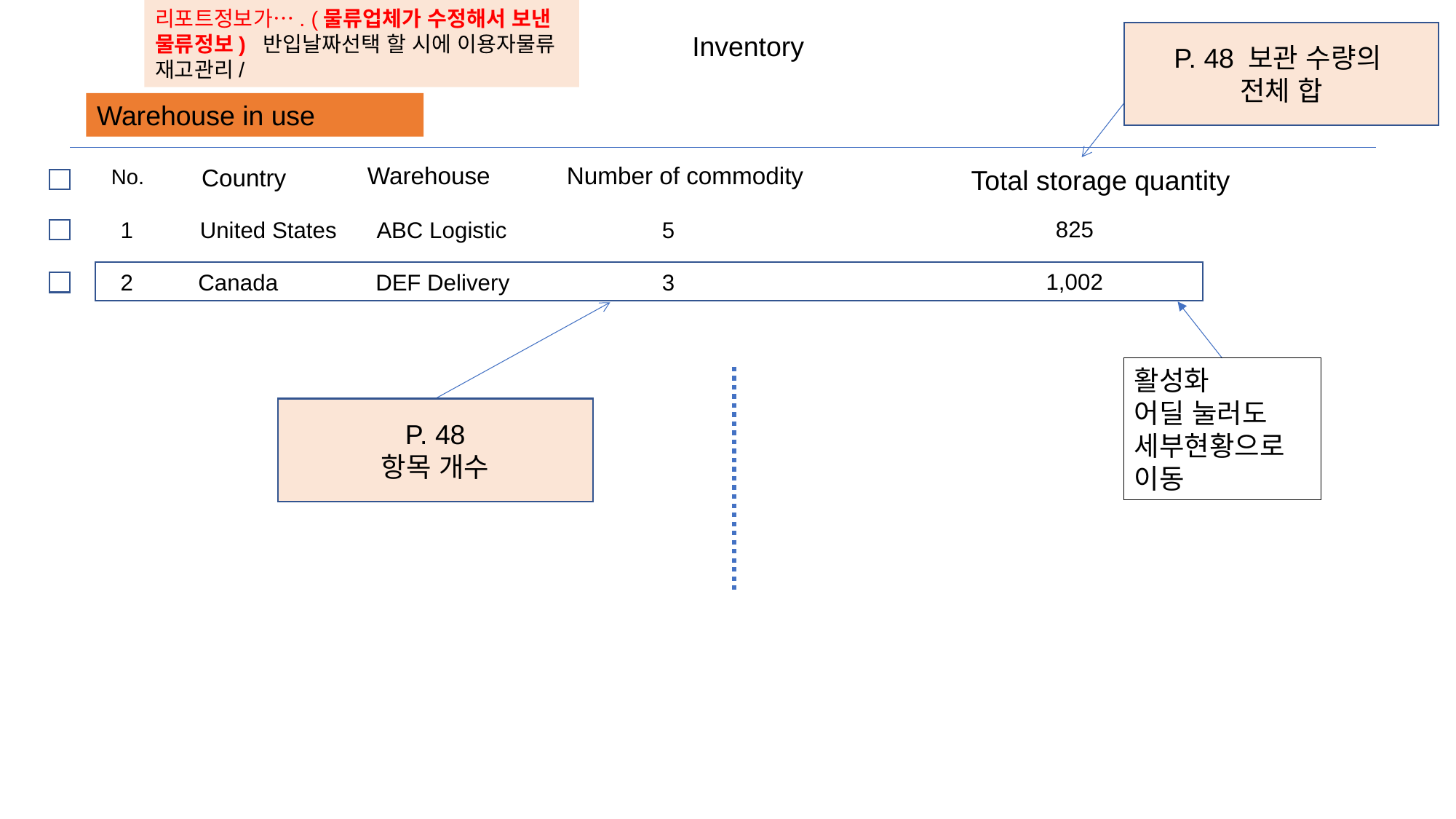

리포트정보가…. (물류업체가 수정해서 보낸 물류정보)  반입날짜선택 할 시에 이용자물류 재고관리/
P. 48 보관 수량의
전체 합

Inventory
Warehouse in use
Number of commodity
Warehouse
Country
Total storage quantity
No.

825
1
United States
ABC Logistic
5

1,002
2
Canada
DEF Delivery
3

활성화
어딜 눌러도 세부현황으로 이동
P. 48
항목 개수